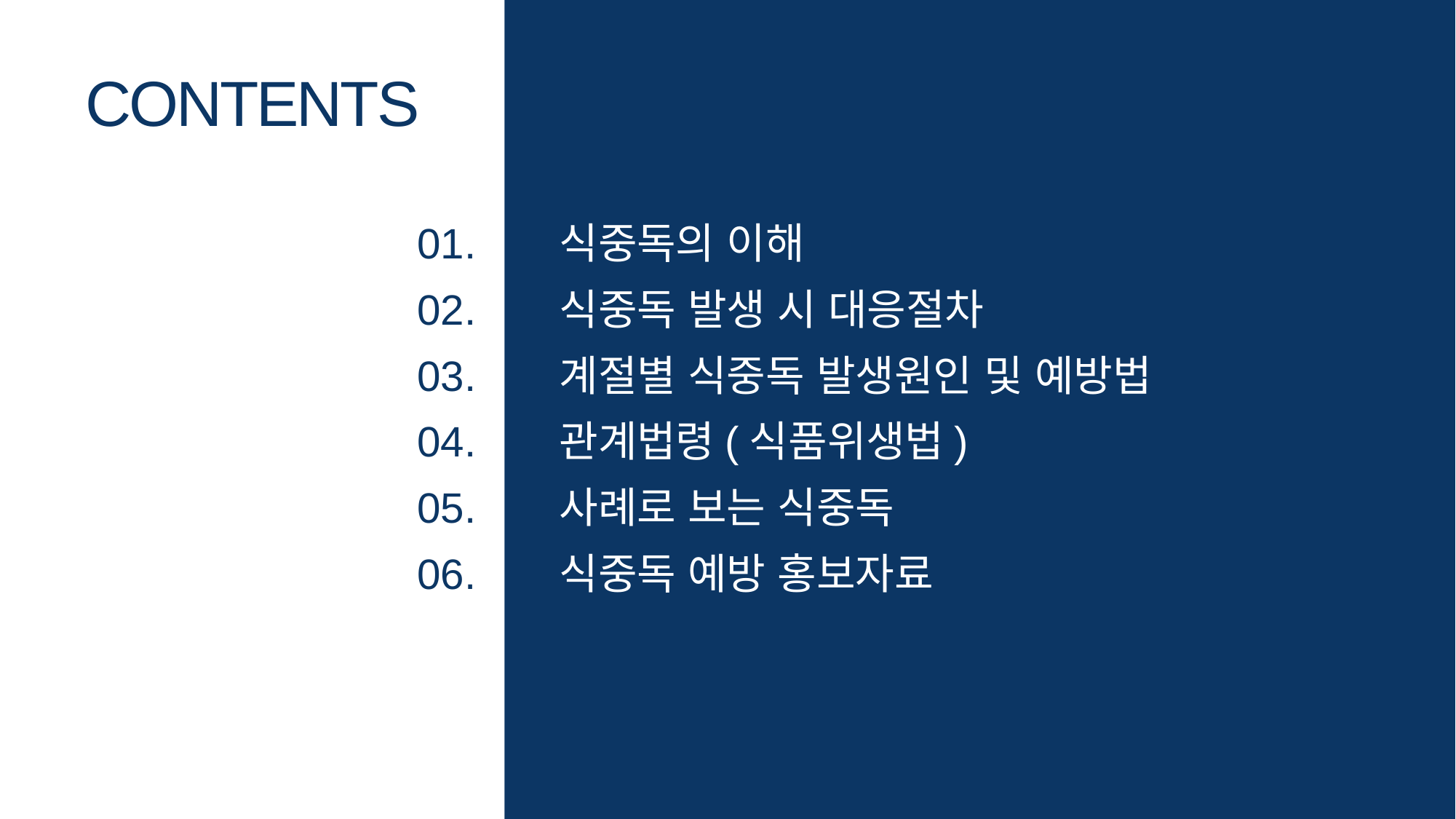

# CONTENTS

식중독의 이해
식중독 발생 시 대응절차
계절별 식중독 발생원인 및 예방법
관계법령(식품위생법)
사례로 보는 식중독
식중독 예방 홍보자료
01.
02.
03.
04.
05.
06.